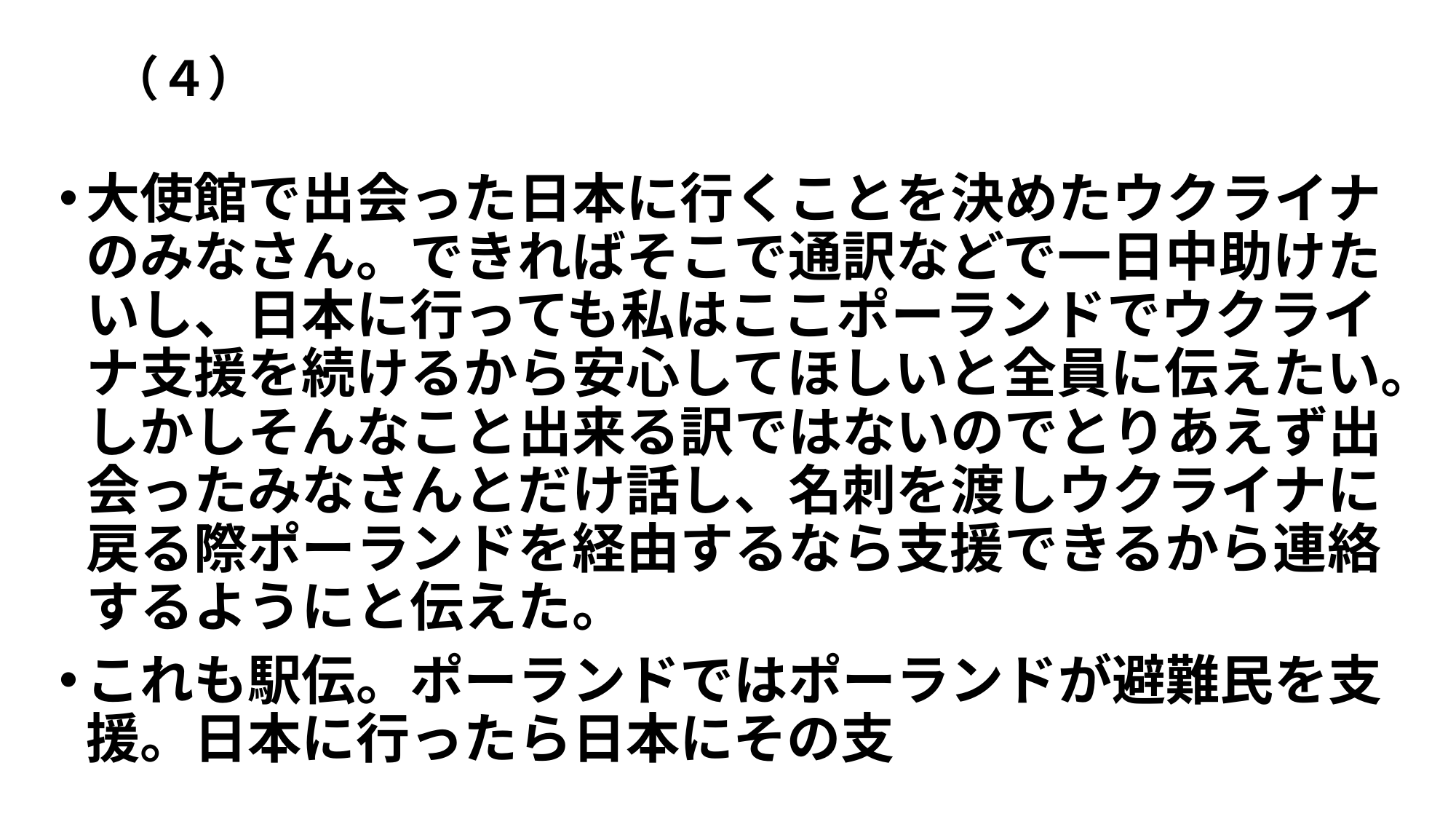

# （４）
大使館で出会った日本に行くことを決めたウクライナのみなさん。できればそこで通訳などで一日中助けたいし、日本に行っても私はここポーランドでウクライナ支援を続けるから安心してほしいと全員に伝えたい。しかしそんなこと出来る訳ではないのでとりあえず出会ったみなさんとだけ話し、名刺を渡しウクライナに戻る際ポーランドを経由するなら支援できるから連絡するようにと伝えた。
これも駅伝。ポーランドではポーランドが避難民を支援。日本に行ったら日本にその支